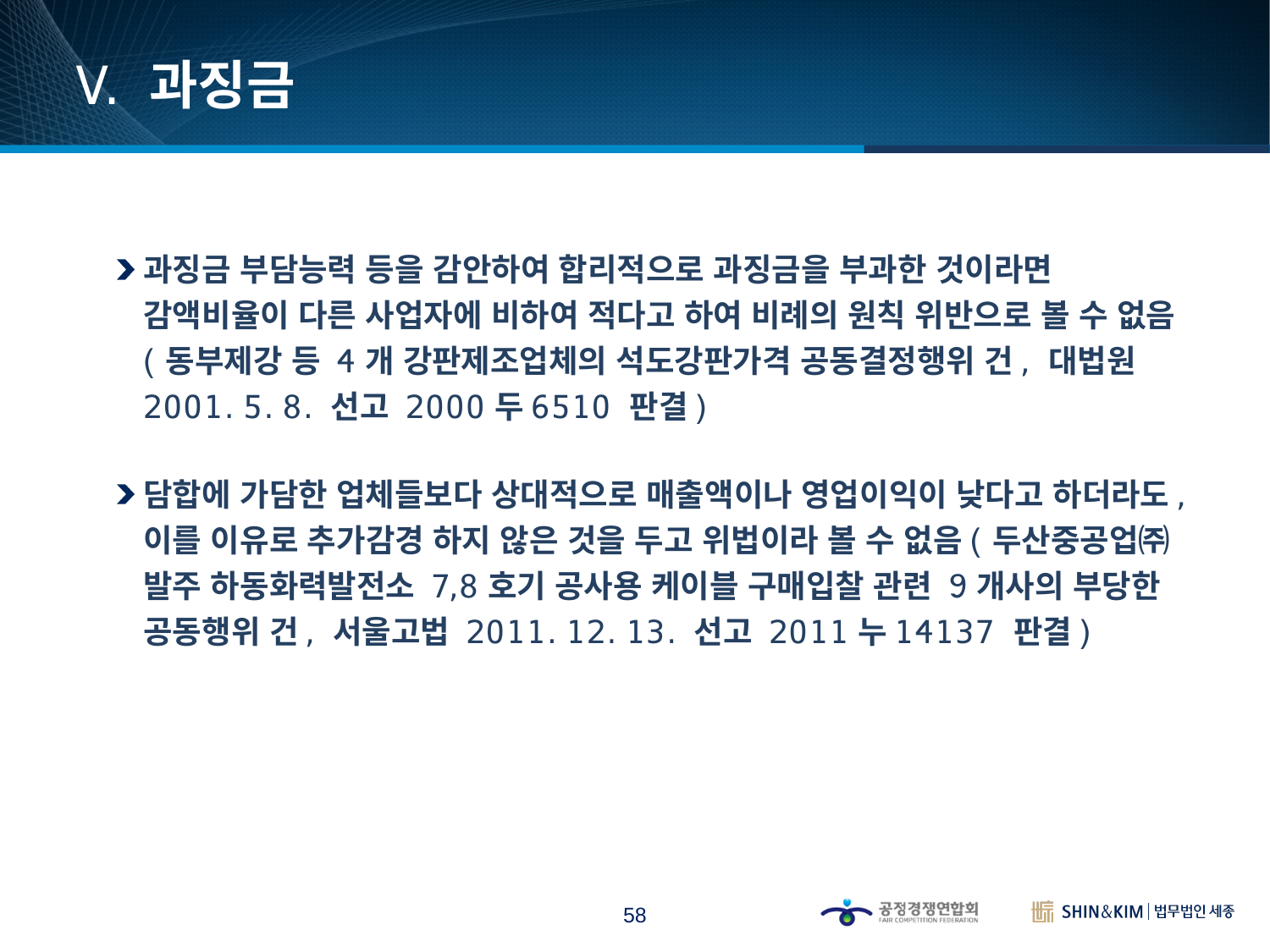

# V. 과징금
과징금 부담능력 등을 감안하여 합리적으로 과징금을 부과한 것이라면 감액비율이 다른 사업자에 비하여 적다고 하여 비례의 원칙 위반으로 볼 수 없음(동부제강 등 4개 강판제조업체의 석도강판가격 공동결정행위 건, 대법원 2001. 5. 8. 선고 2000두6510 판결)
담합에 가담한 업체들보다 상대적으로 매출액이나 영업이익이 낮다고 하더라도, 이를 이유로 추가감경 하지 않은 것을 두고 위법이라 볼 수 없음(두산중공업㈜ 발주 하동화력발전소 7,8호기 공사용 케이블 구매입찰 관련 9개사의 부당한 공동행위 건, 서울고법 2011. 12. 13. 선고 2011누14137 판결)

58